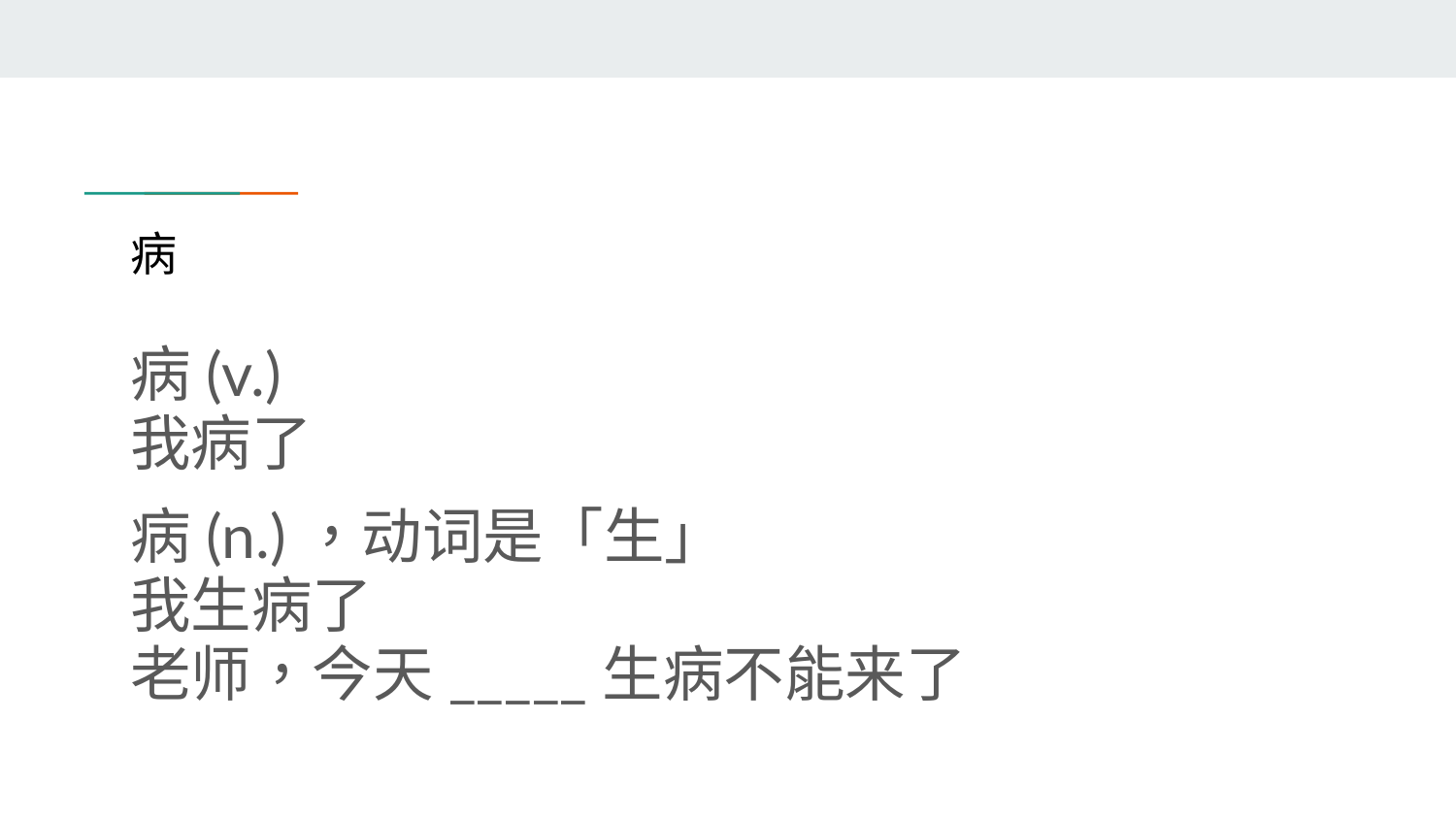

# 病
病(v.)
我病了
病(n.)，动词是「生」
我生病了
老师，今天_____生病不能来了